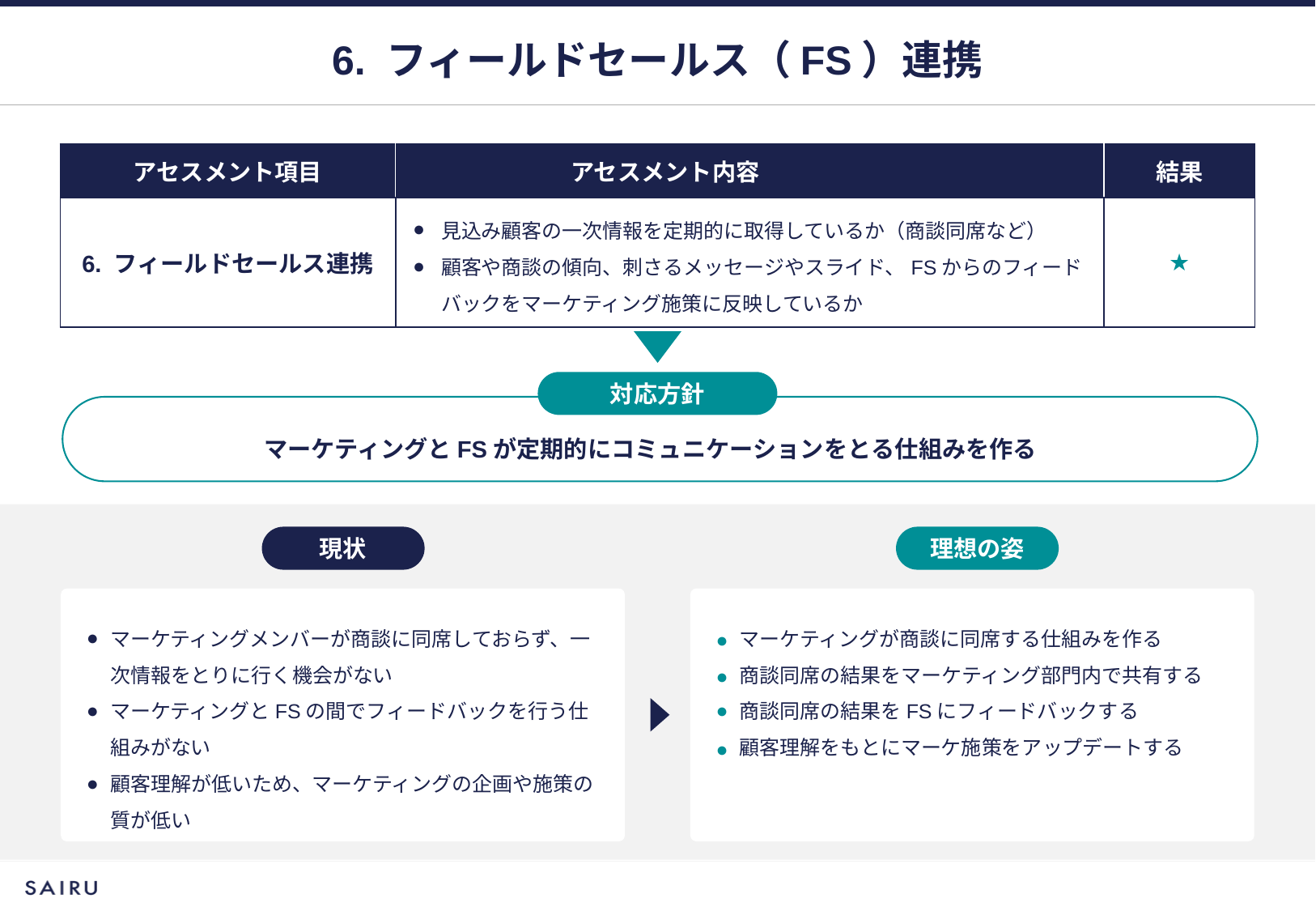

# 6. フィールドセールス（FS）連携
| アセスメント項目 | アセスメント内容 | 結果 |
| --- | --- | --- |
| 6. フィールドセールス連携 | 見込み顧客の一次情報を定期的に取得しているか（商談同席など） 顧客や商談の傾向、刺さるメッセージやスライド、FSからのフィードバックをマーケティング施策に反映しているか | ★ |

対応方針

マーケティングとFSが定期的にコミュニケーションをとる仕組みを作る

現状
理想の姿
マーケティングメンバーが商談に同席しておらず、一次情報をとりに行く機会がない
マーケティングとFSの間でフィードバックを行う仕組みがない
顧客理解が低いため、マーケティングの企画や施策の質が低い
マーケティングが商談に同席する仕組みを作る
商談同席の結果をマーケティング部門内で共有する
商談同席の結果をFSにフィードバックする
顧客理解をもとにマーケ施策をアップデートする